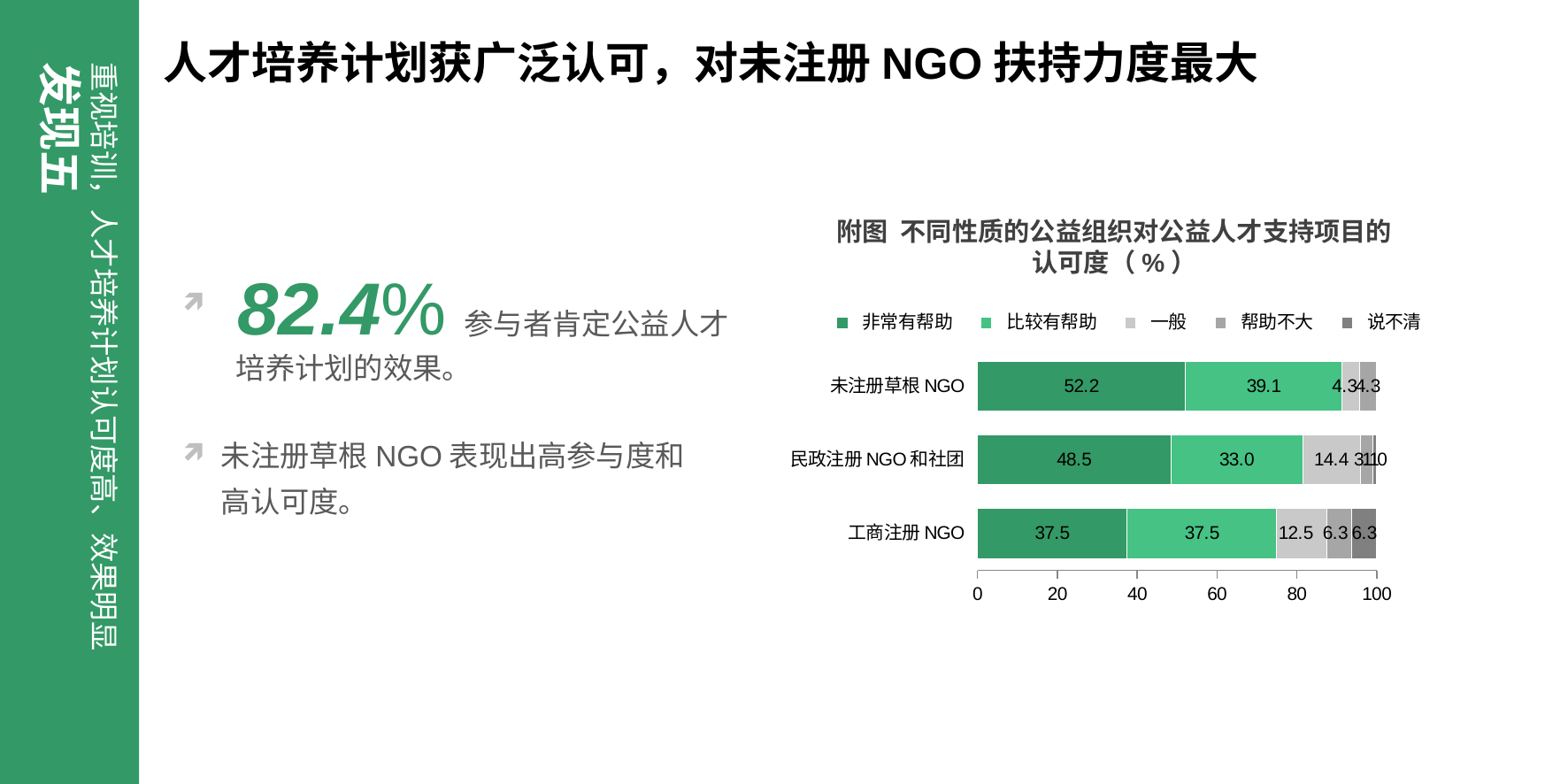

# 人才培养计划获广泛认可，对未注册NGO扶持力度最大
重视培训，人才培养计划认可度高、效果明显发现五
附图  不同性质的公益组织对公益人才支持项目的
认可度（%）
  82.4%参与者肯定公益人才
       培养计划的效果。

### Chart

| Category |  非常有帮助 |  比较有帮助 |  一般 |  帮助不大 |  说不清 |
|---|---|---|---|---|---|
|  工商注册NGO | 37.5 | 37.5 | 12.5 | 6.25 | 6.25 |
|  民政注册NGO和社团 | 48.45360824742259 | 32.9896907216492 | 14.432989690721676 | 3.0927835051546393 | 1.0309278350515463 |
|  未注册草根NGO | 52.173913043478436 | 39.130434782608695 | 4.3478260869565215 | 4.3478260869565215 | 0.0 |
未注册草根NGO表现出高参与度和高认可度。